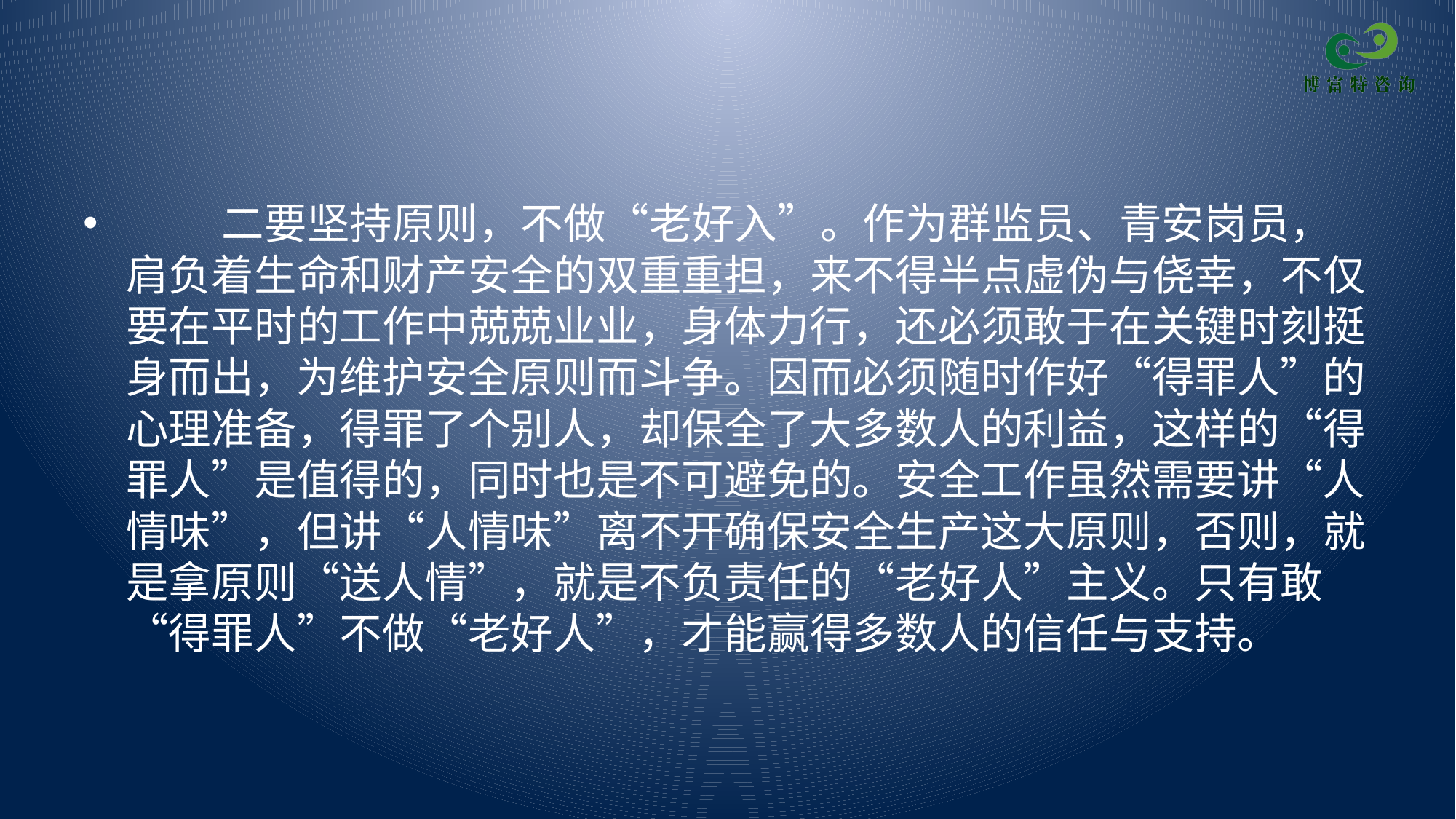

#
         二要坚持原则，不做“老好入”。作为群监员、青安岗员，肩负着生命和财产安全的双重重担，来不得半点虚伪与侥幸，不仅要在平时的工作中兢兢业业，身体力行，还必须敢于在关键时刻挺身而出，为维护安全原则而斗争。因而必须随时作好“得罪人”的心理准备，得罪了个别人，却保全了大多数人的利益，这样的“得罪人”是值得的，同时也是不可避免的。安全工作虽然需要讲“人情味”，但讲“人情味”离不开确保安全生产这大原则，否则，就是拿原则“送人情”，就是不负责任的“老好人”主义。只有敢“得罪人”不做“老好人”，才能赢得多数人的信任与支持。